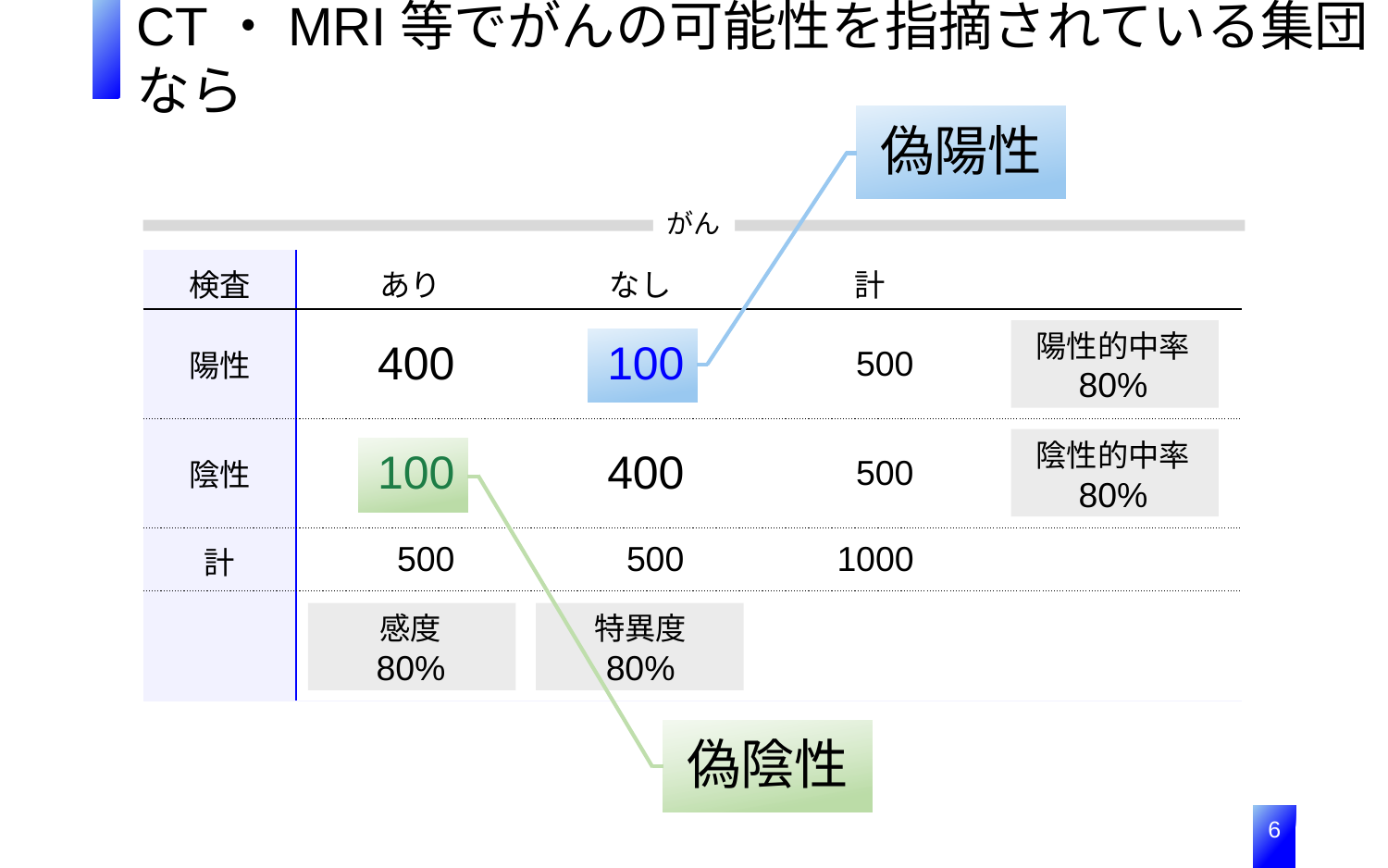

CT・MRI等でがんの可能性を指摘されている集団なら

偽陽性
がん

| 検査 | あり | なし | 計 |  |
| --- | --- | --- | --- | --- |
| 陽性 | 400 | 100 | 500 | 陽性的中率 80% |
| 陰性 | 100 | 400 | 500 | 陰性的中率 80% |
| 計 | 500 | 500 | 1000 |  |
|  | 感度 80% | 特異度 80% |  |  |

偽陰性